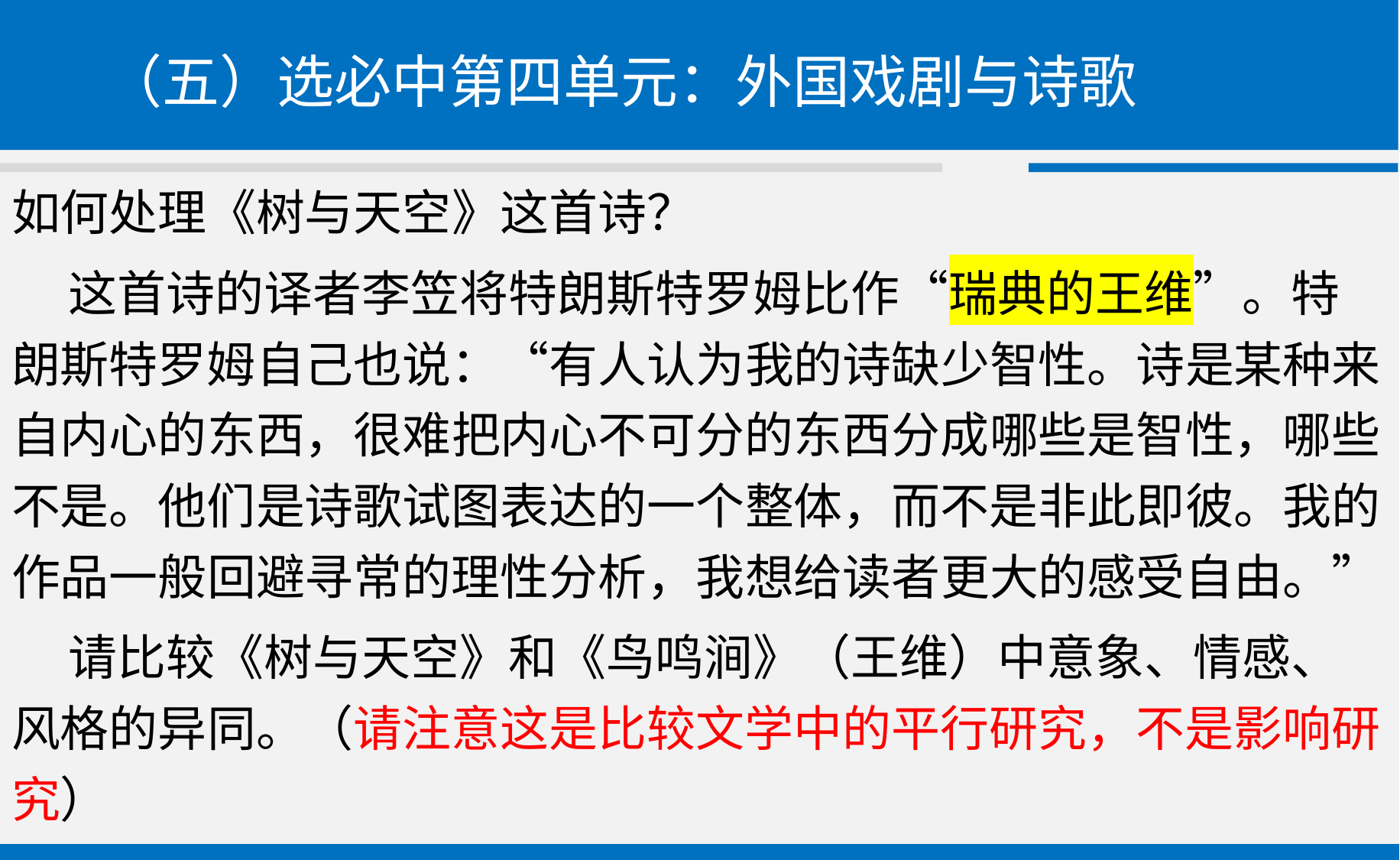

# （五）选必中第四单元：外国戏剧与诗歌
如何处理《树与天空》这首诗？
    这首诗的译者李笠将特朗斯特罗姆比作“瑞典的王维”。特朗斯特罗姆自己也说：“有人认为我的诗缺少智性。诗是某种来自内心的东西，很难把内心不可分的东西分成哪些是智性，哪些不是。他们是诗歌试图表达的一个整体，而不是非此即彼。我的作品一般回避寻常的理性分析，我想给读者更大的感受自由。”
    请比较《树与天空》和《鸟鸣涧》（王维）中意象、情感、风格的异同。（请注意这是比较文学中的平行研究，不是影响研究）